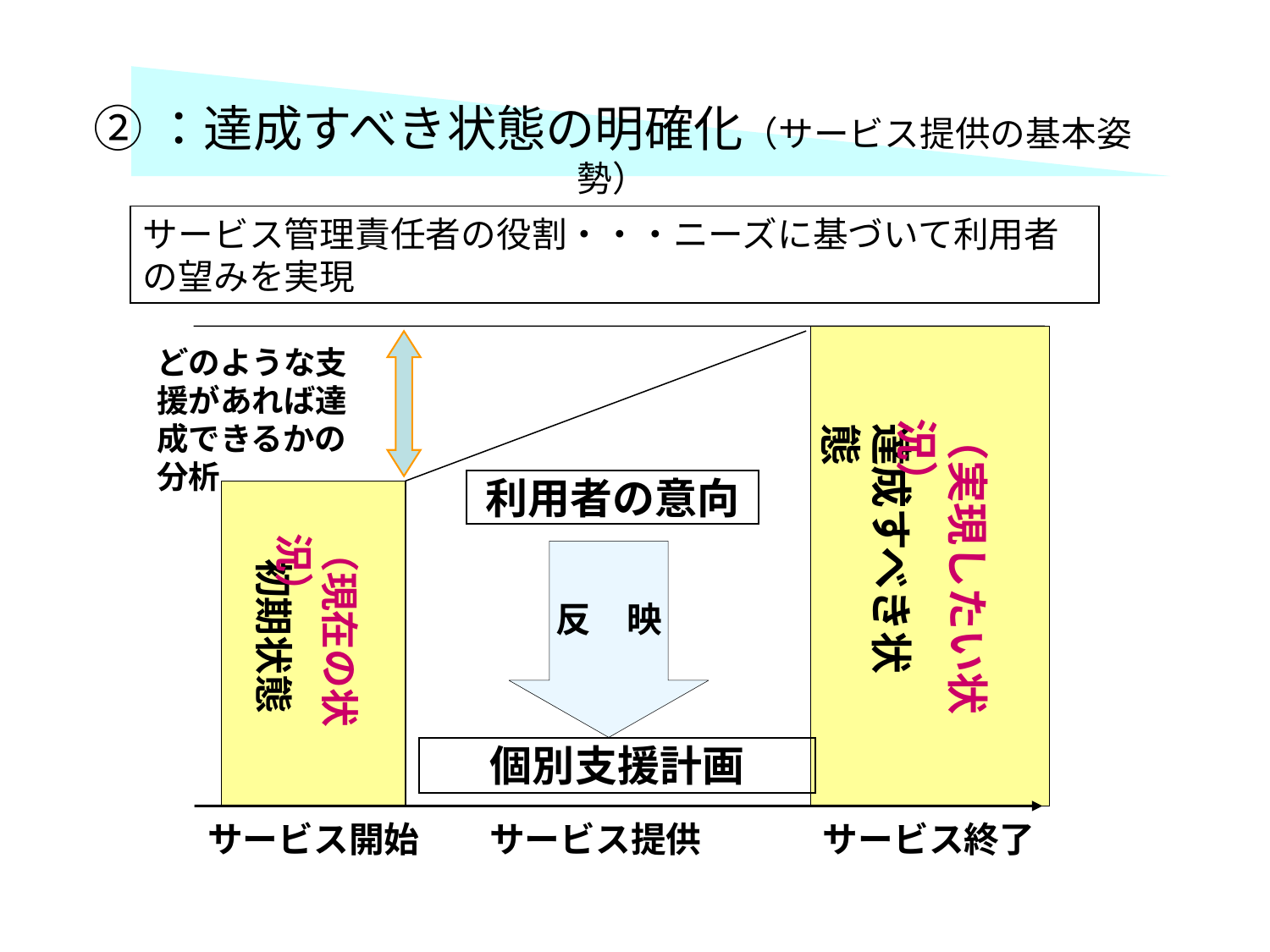

②：達成すべき状態の明確化（サービス提供の基本姿勢）
サービス管理責任者の役割・・・ニーズに基づいて利用者の望みを実現

どのような支援があれば達成できるかの分析
（実現したい状況）
達成すべき状態
利用者の意向

（現在の状況）

初期状態
反　映
個別支援計画

サービス開始
サービス提供
サービス終了